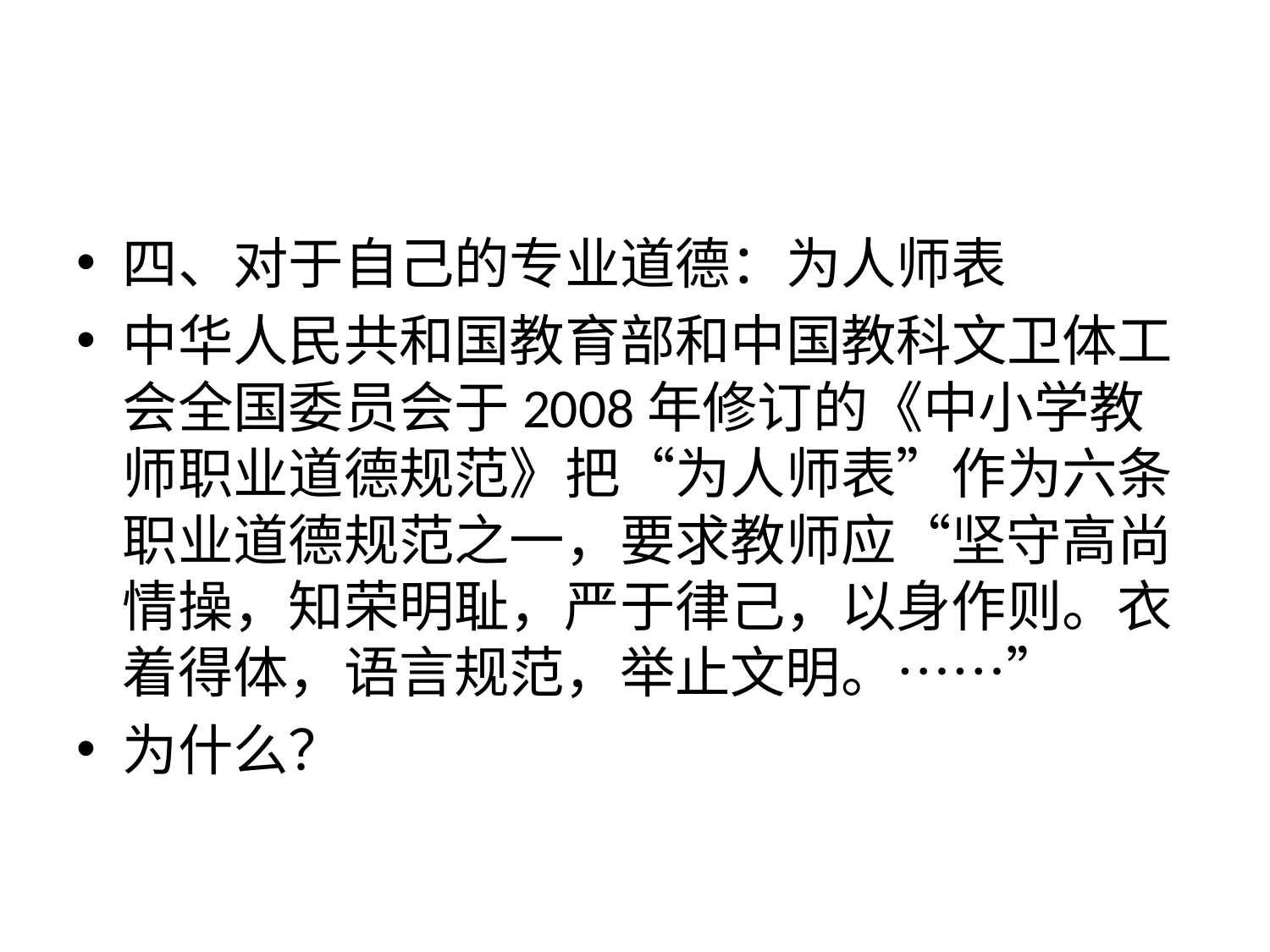

#
四、对于自己的专业道德：为人师表
中华人民共和国教育部和中国教科文卫体工会全国委员会于2008年修订的《中小学教师职业道德规范》把“为人师表”作为六条职业道德规范之一，要求教师应“坚守高尚情操，知荣明耻，严于律己，以身作则。衣着得体，语言规范，举止文明。……”
为什么？